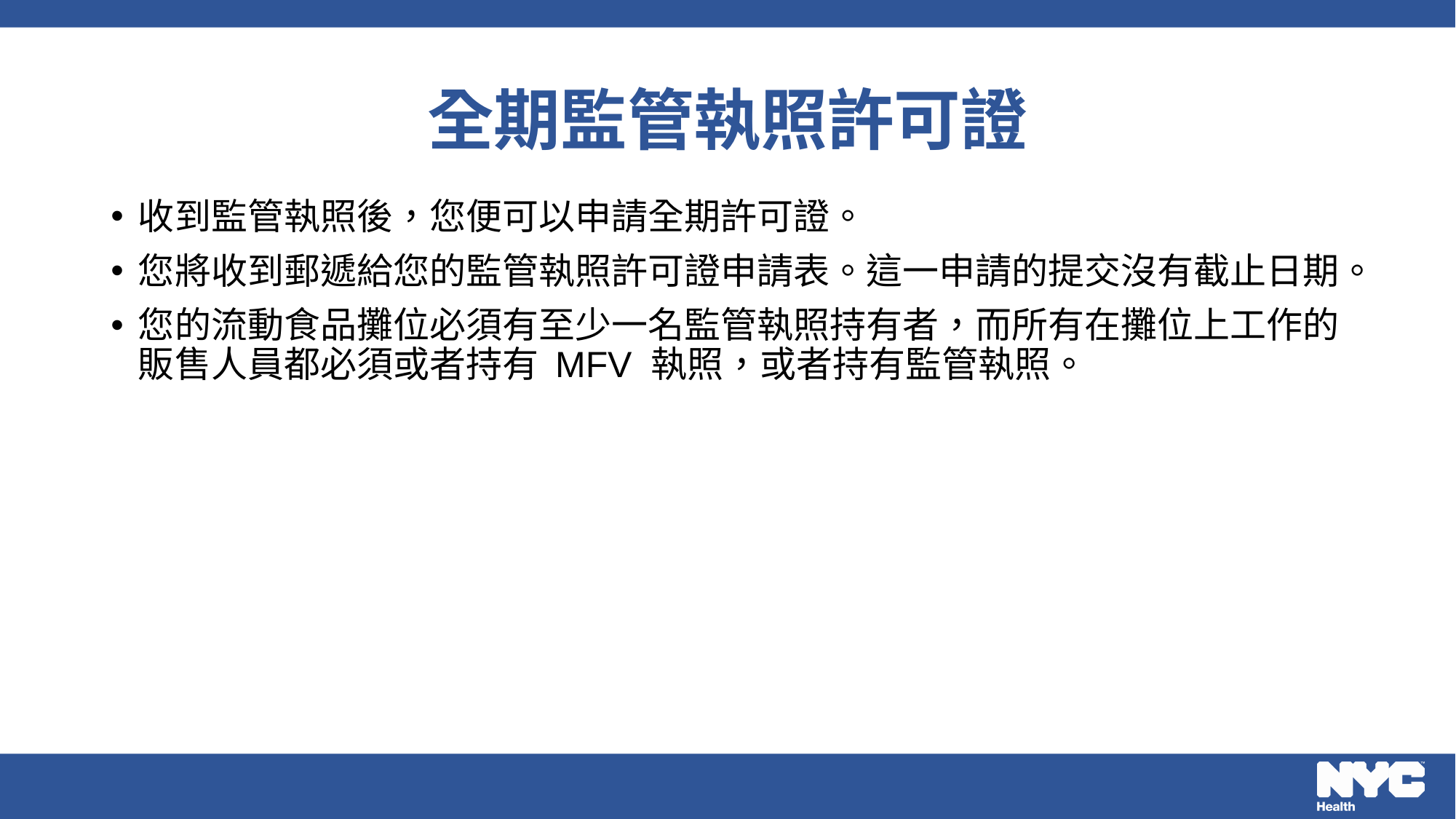

# 全期監管執照許可證
收到監管執照後，您便可以申請全期許可證。
您將收到郵遞給您的監管執照許可證申請表。這一申請的提交沒有截止日期。
您的流動食品攤位必須有至少一名監管執照持有者，而所有在攤位上工作的販售人員都必須或者持有 MFV 執照，或者持有監管執照。